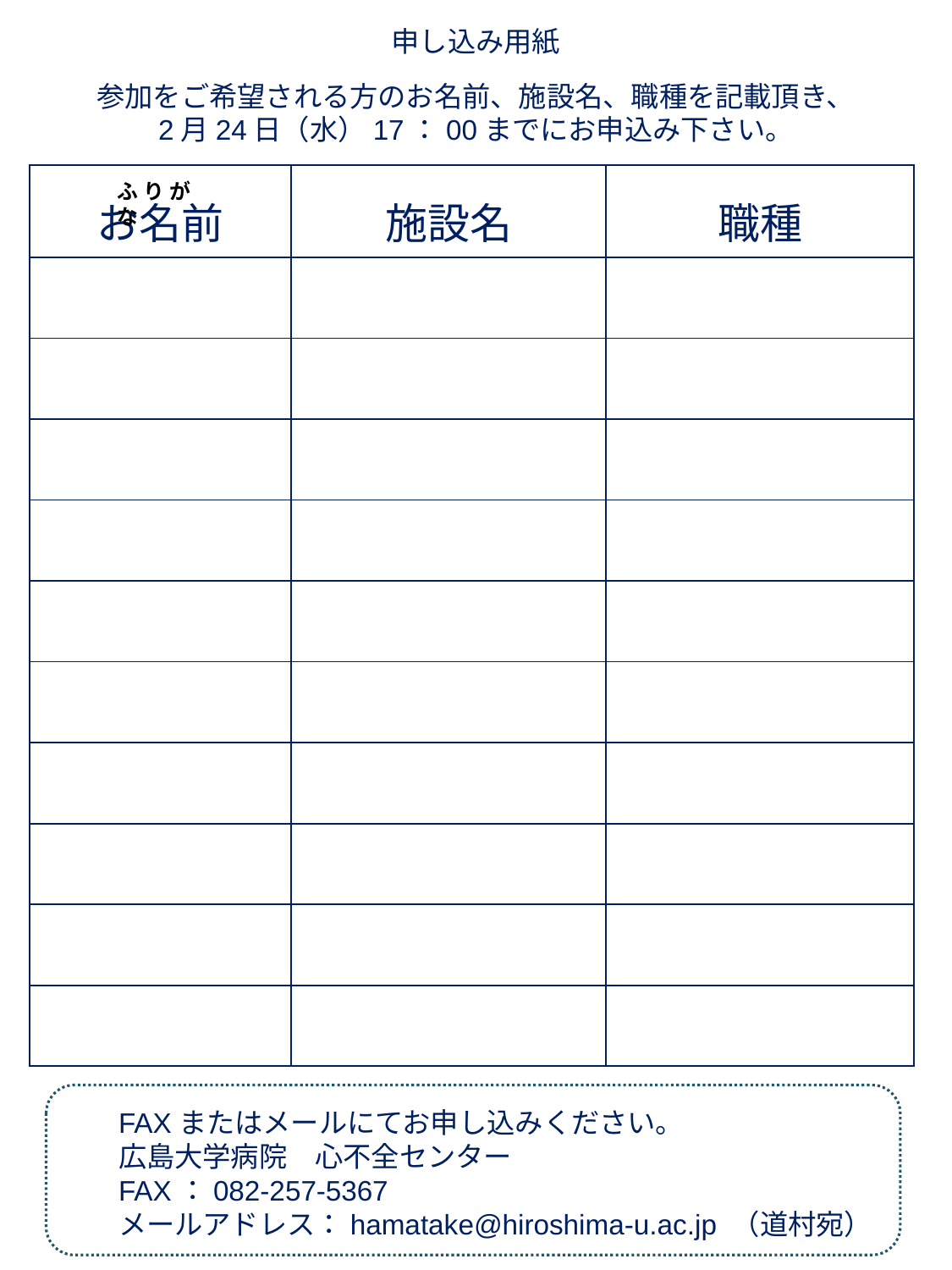

申し込み用紙

参加をご希望される方のお名前、施設名、職種を記載頂き、
2月24日（水）17：00までにお申込み下さい。
| お名前 | 施設名 | 職種 |
| --- | --- | --- |
|  |  |  |
|  |  |  |
|  |  |  |
|  |  |  |
|  |  |  |
|  |  |  |
|  |  |  |
|  |  |  |
|  |  |  |
|  |  |  |
ふ り が な

FAXまたはメールにてお申し込みください。
広島大学病院　心不全センター
FAX：082-257-5367
メールアドレス：hamatake@hiroshima-u.ac.jp （道村宛）